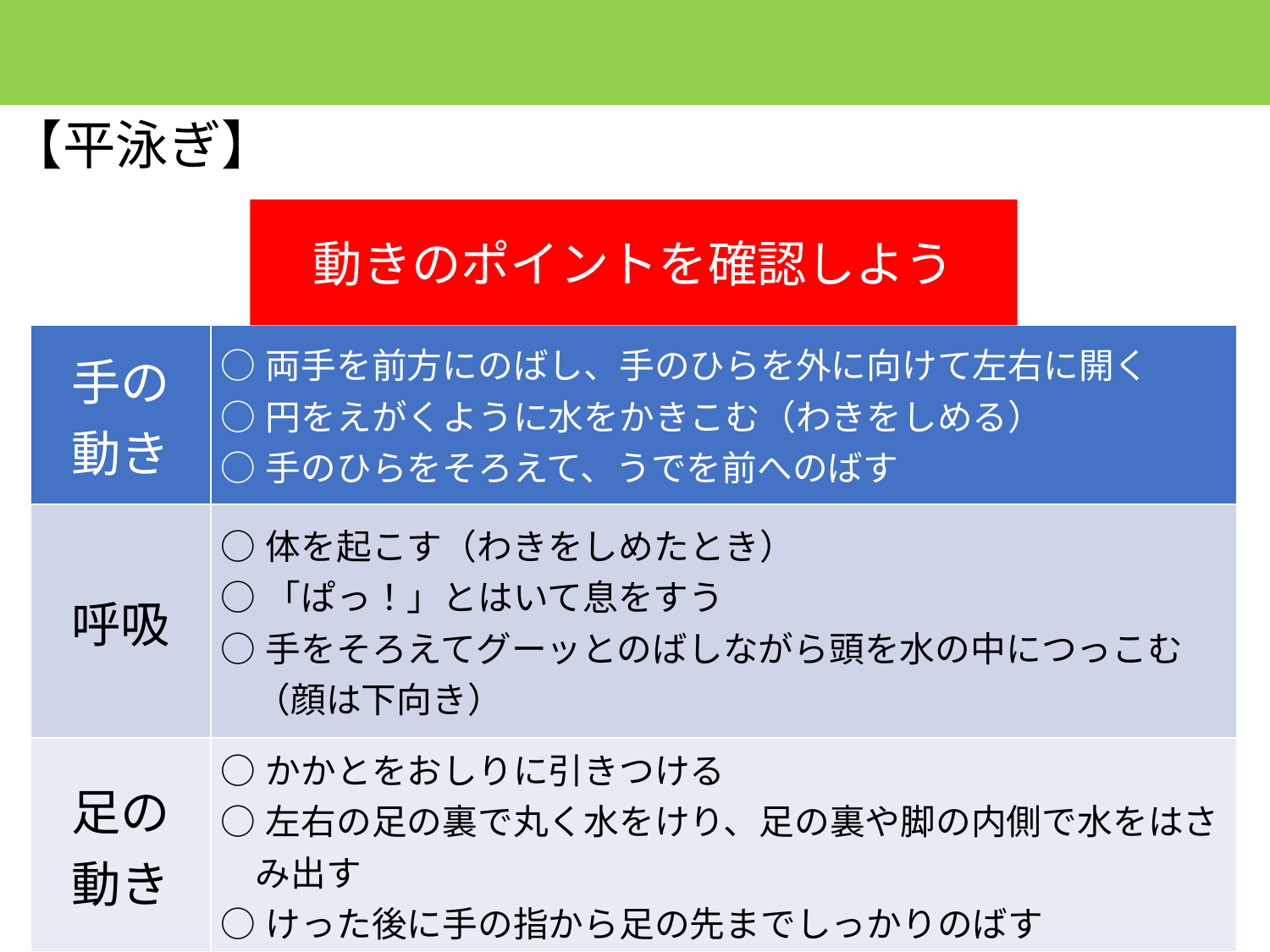

【平泳ぎ】
動きのポイントを確認しよう
| 手の 動き | ○両手を前方にのばし、手のひらを外に向けて左右に開く ○円をえがくように水をかきこむ（わきをしめる） ○手のひらをそろえて、うでを前へのばす |
| --- | --- |
| 呼吸 | ○体を起こす（わきをしめたとき） ○「ぱっ！」とはいて息をすう ○手をそろえてグーッとのばしながら頭を水の中につっこむ 　（顔は下向き） |
| 足の 動き | ○かかとをおしりに引きつける ○左右の足の裏で丸く水をけり、足の裏や脚の内側で水をはさ 　み出す ○けった後に手の指から足の先までしっかりのばす |